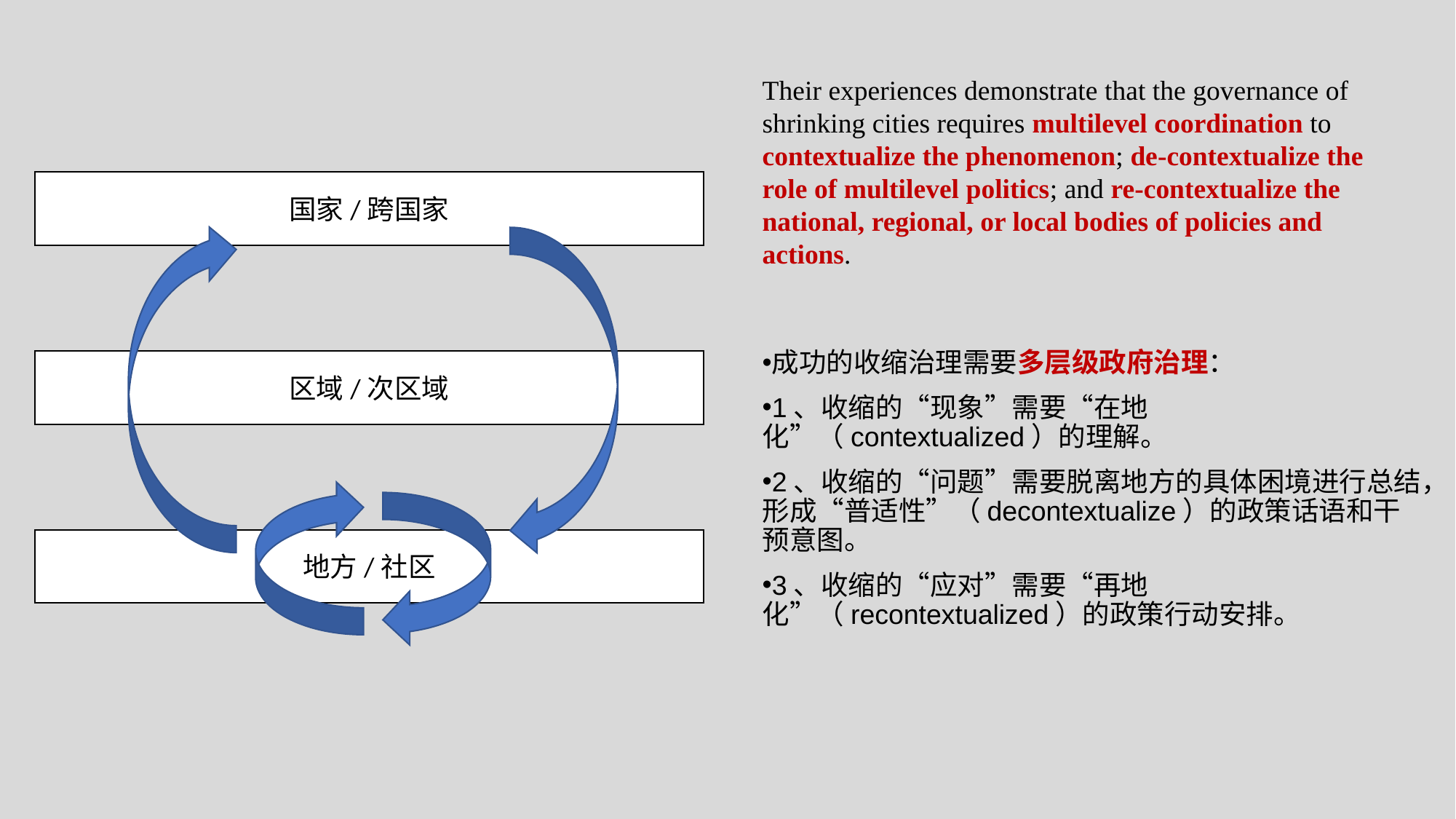

Their experiences demonstrate that the governance of shrinking cities requires multilevel coordination to contextualize the phenomenon; de-contextualize the role of multilevel politics; and re-contextualize the national, regional, or local bodies of policies and actions.
国家/跨国家

成功的收缩治理需要多层级政府治理：
1、收缩的“现象”需要“在地化”（contextualized）的理解。
2、收缩的“问题”需要脱离地方的具体困境进行总结，形成“普适性”（decontextualize）的政策话语和干预意图。
3、收缩的“应对”需要“再地化”（recontextualized）的政策行动安排。

区域/次区域

地方/社区